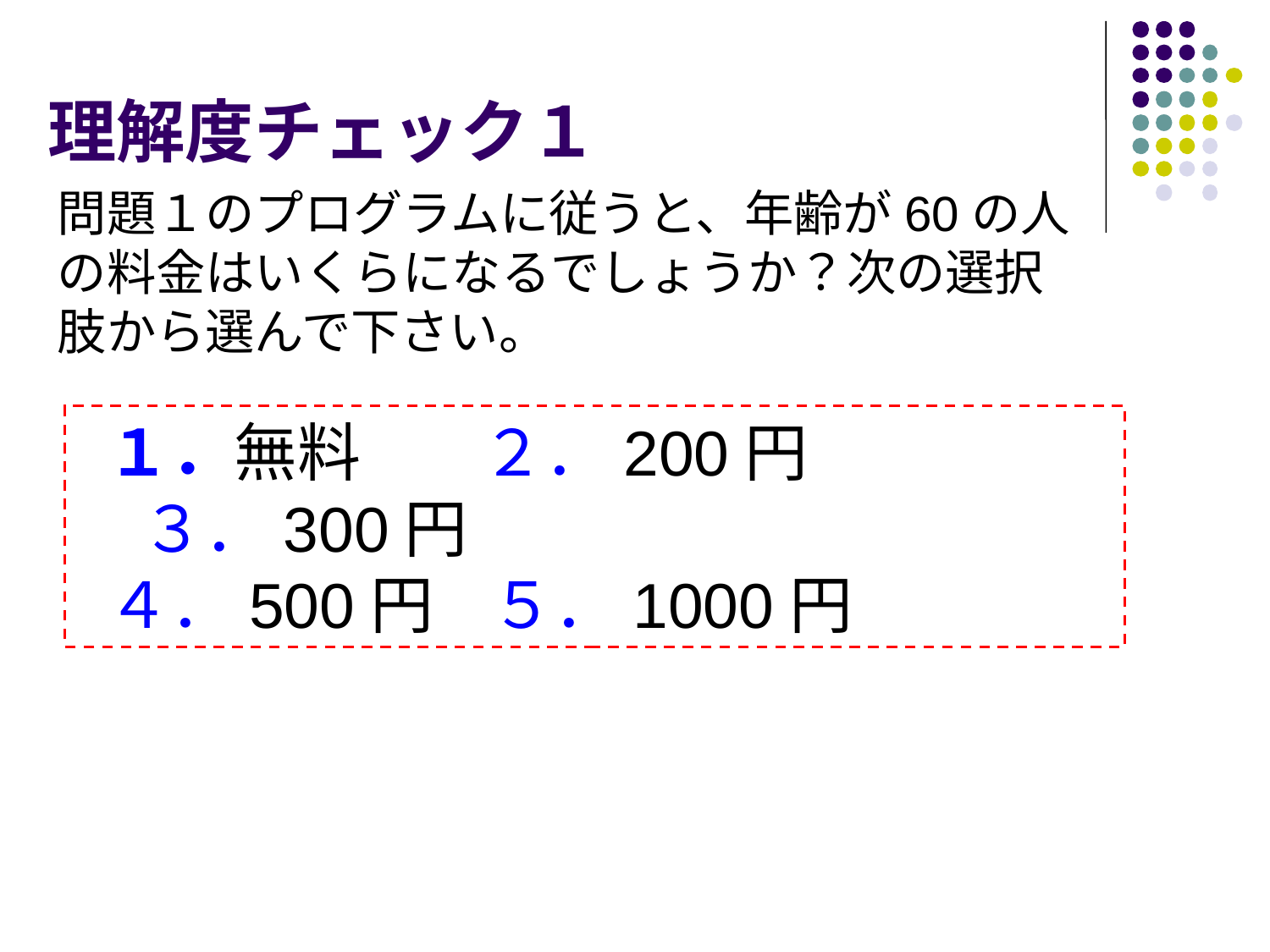

# 理解度チェック１
問題１のプログラムに従うと、年齢が60の人の料金はいくらになるでしょうか？次の選択肢から選んで下さい。
 １．無料    　２．200円    　３．300円
 ４．500円    ５．1000円